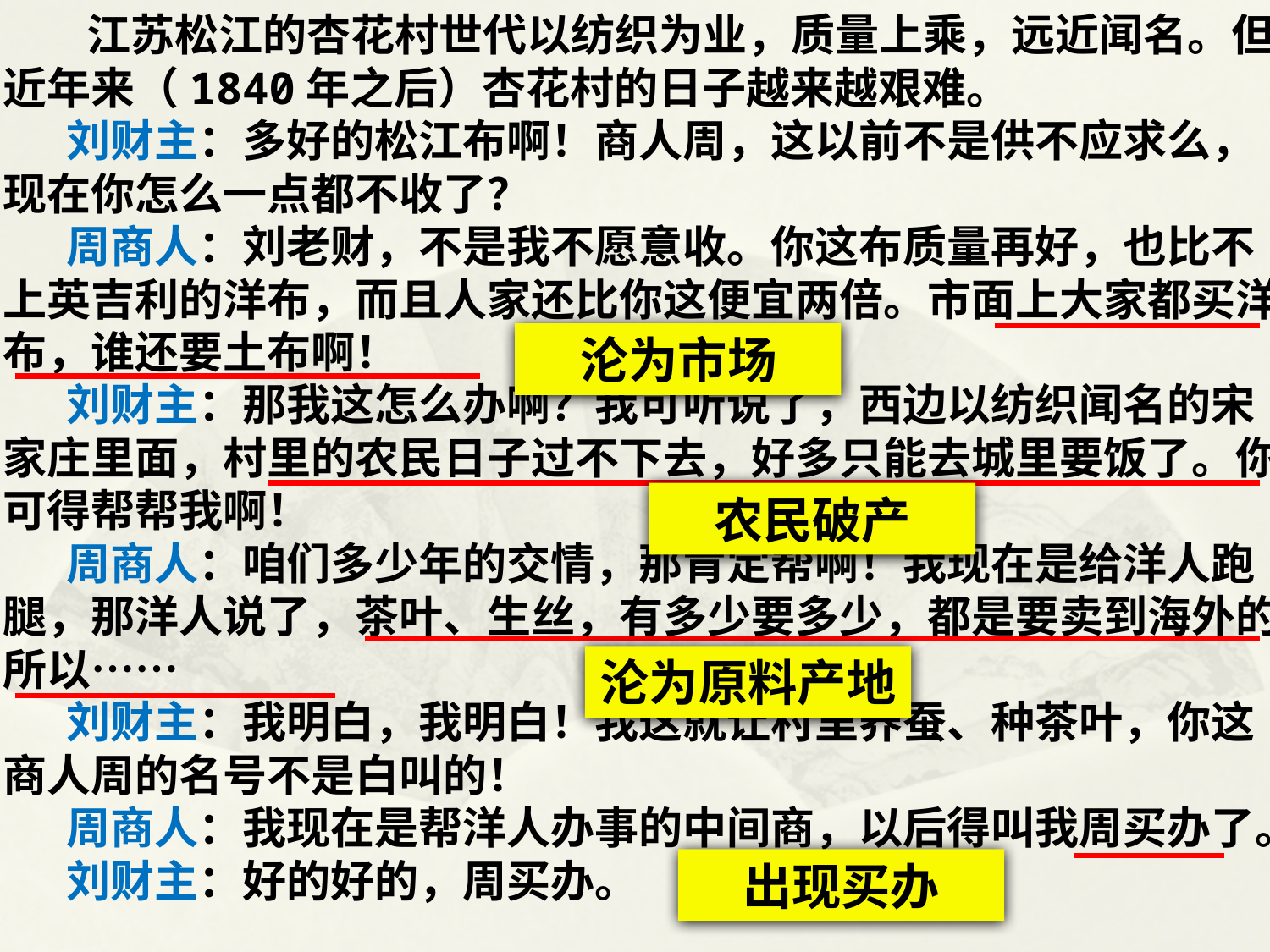

江苏松江的杏花村世代以纺织为业，质量上乘，远近闻名。但近年来（1840年之后）杏花村的日子越来越艰难。
刘财主：多好的松江布啊！商人周，这以前不是供不应求么，现在你怎么一点都不收了？
周商人：刘老财，不是我不愿意收。你这布质量再好，也比不上英吉利的洋布，而且人家还比你这便宜两倍。市面上大家都买洋布，谁还要土布啊！
刘财主：那我这怎么办啊？我可听说了，西边以纺织闻名的宋家庄里面，村里的农民日子过不下去，好多只能去城里要饭了。你可得帮帮我啊！
周商人：咱们多少年的交情，那肯定帮啊！我现在是给洋人跑腿，那洋人说了，茶叶、生丝，有多少要多少，都是要卖到海外的。所以……
刘财主：我明白，我明白！我这就让村里养蚕、种茶叶，你这商人周的名号不是白叫的！
周商人：我现在是帮洋人办事的中间商，以后得叫我周买办了。
刘财主：好的好的，周买办。
沦为市场
农民破产
沦为原料产地
出现买办